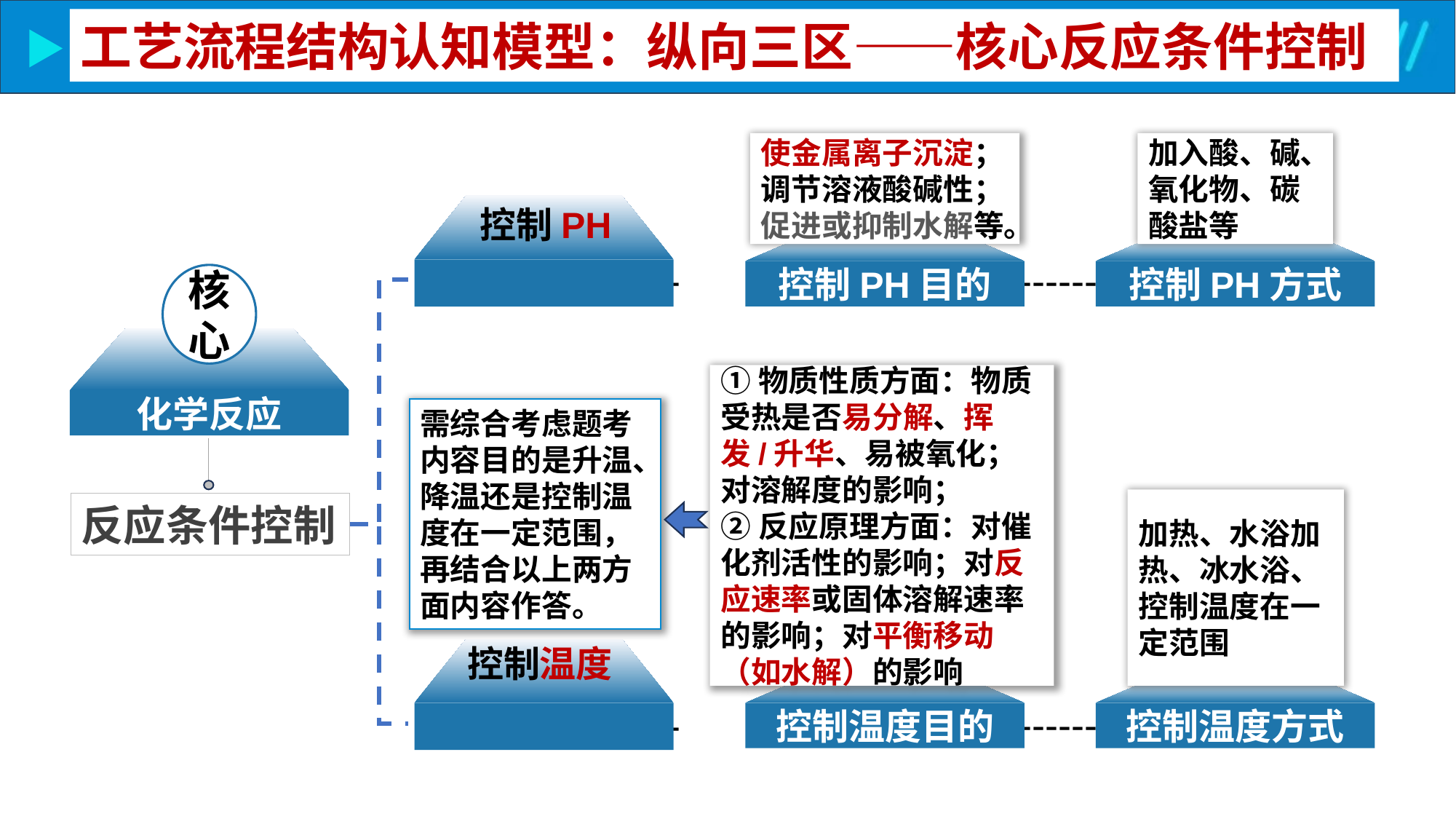

工艺流程结构认知模型：纵向三区——核心反应条件控制
加入酸、碱、氧化物、碳酸盐等
使金属离子沉淀；调节溶液酸碱性；促进或抑制水解等。

控制PH

--------------------
--------------------
控制PH目的
控制PH方式
核心

化学反应
①物质性质方面：物质受热是否易分解、挥发/升华、易被氧化；对溶解度的影响；
②反应原理方面：对催化剂活性的影响；对反应速率或固体溶解速率的影响；对平衡移动（如水解）的影响
需综合考虑题考内容目的是升温、降温还是控制温度在一定范围，再结合以上两方面内容作答。

加热、水浴加热、冰水浴、控制温度在一定范围
反应条件控制

控制温度

--------------------
--------------------
控制温度目的
控制温度方式